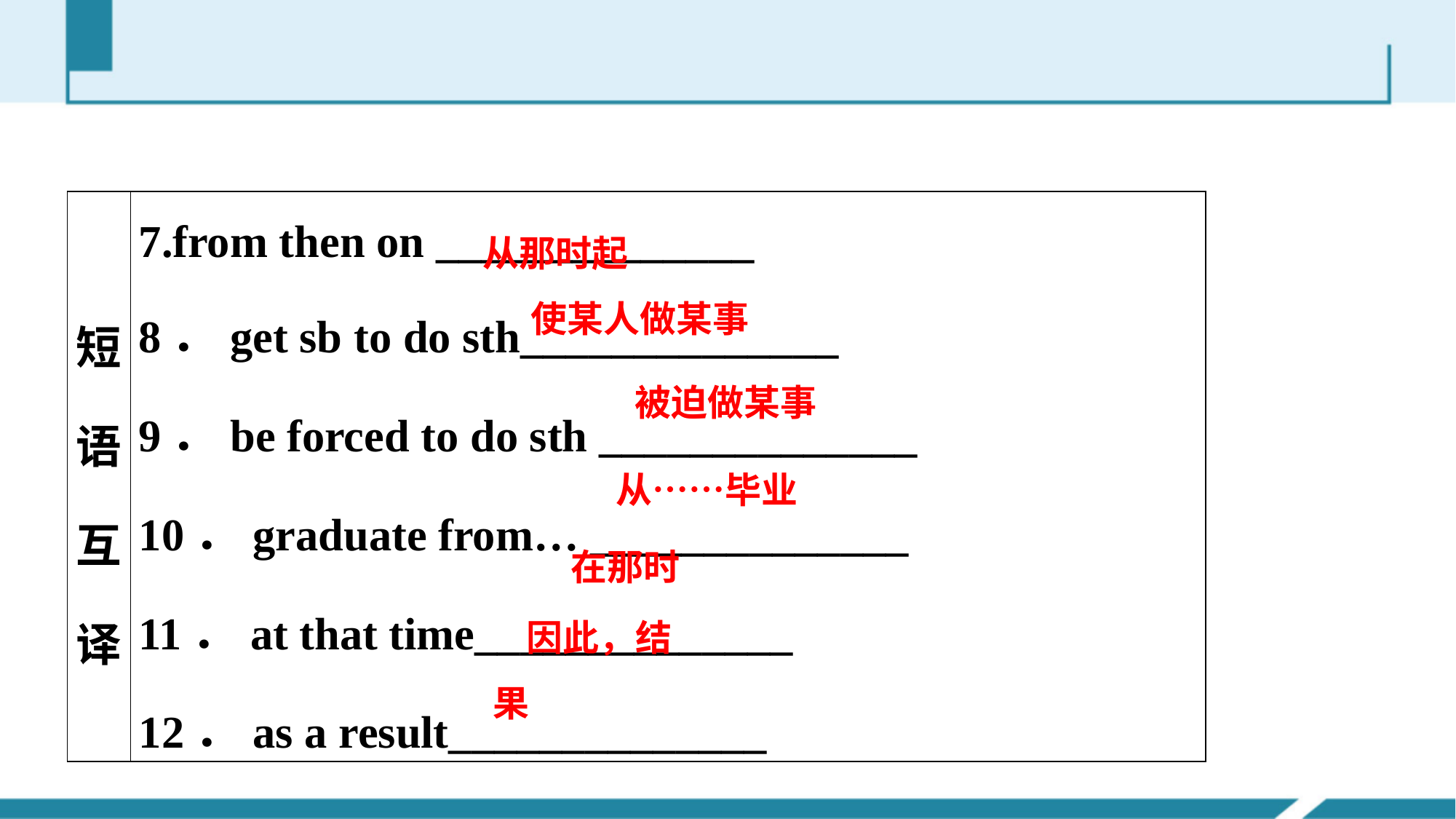

| 短语互译 | 7.from then on \_\_\_\_\_\_\_\_\_\_\_\_\_\_ 8．get sb to do sth\_\_\_\_\_\_\_\_\_\_\_\_\_\_ 9．be forced to do sth \_\_\_\_\_\_\_\_\_\_\_\_\_\_ 10．graduate from… \_\_\_\_\_\_\_\_\_\_\_\_\_\_ 11．at that time\_\_\_\_\_\_\_\_\_\_\_\_\_\_ 12．as a result\_\_\_\_\_\_\_\_\_\_\_\_\_\_ |
| --- | --- |
从那时起
使某人做某事
被迫做某事
从……毕业
在那时
因此，结果